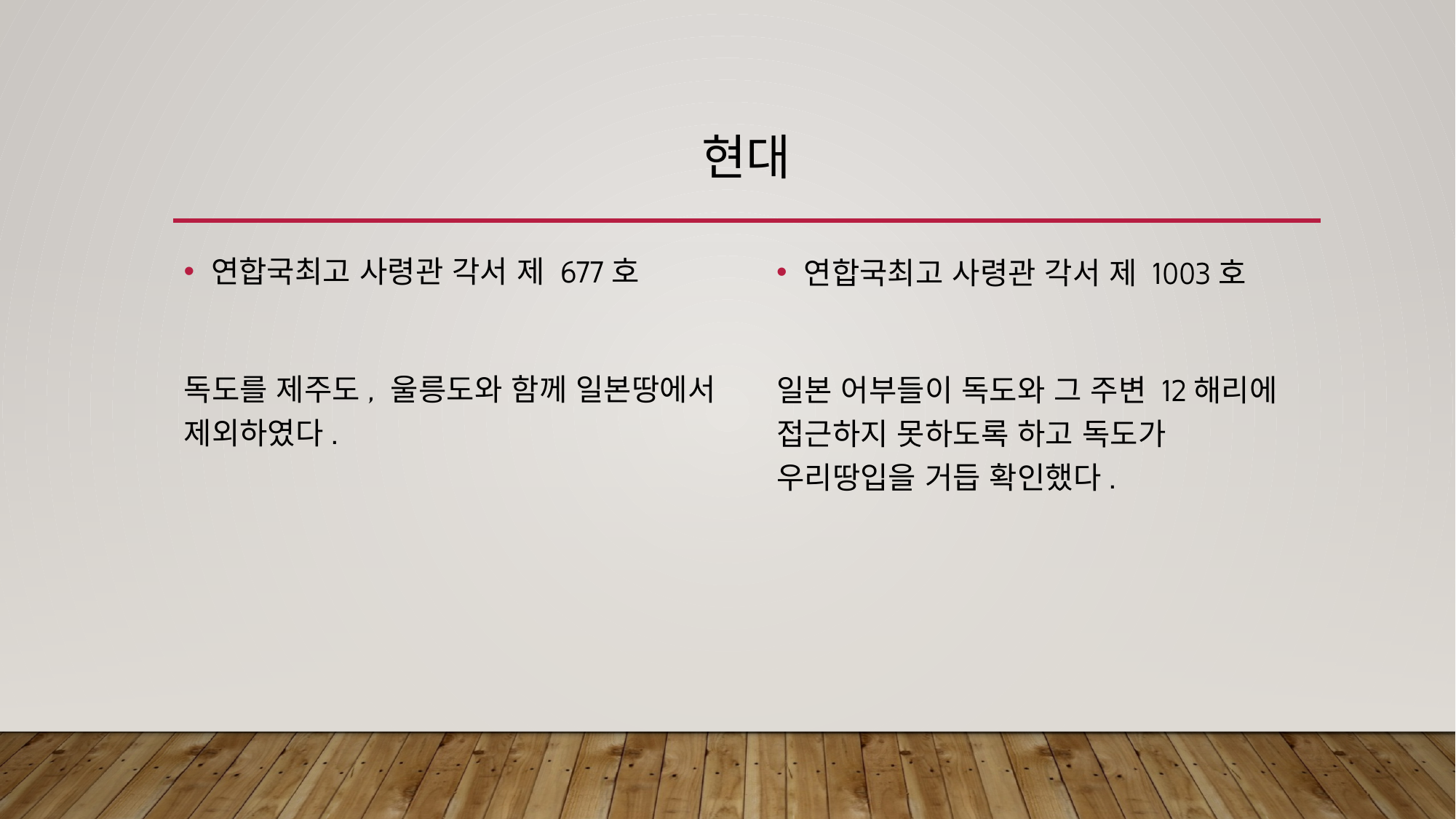

# 현대
연합국최고 사령관 각서 제 677호

독도를 제주도, 울릉도와 함께 일본땅에서 제외하였다.
연합국최고 사령관 각서 제 1003호

일본 어부들이 독도와 그 주변 12해리에 접근하지 못하도록 하고 독도가 우리땅입을 거듭 확인했다.